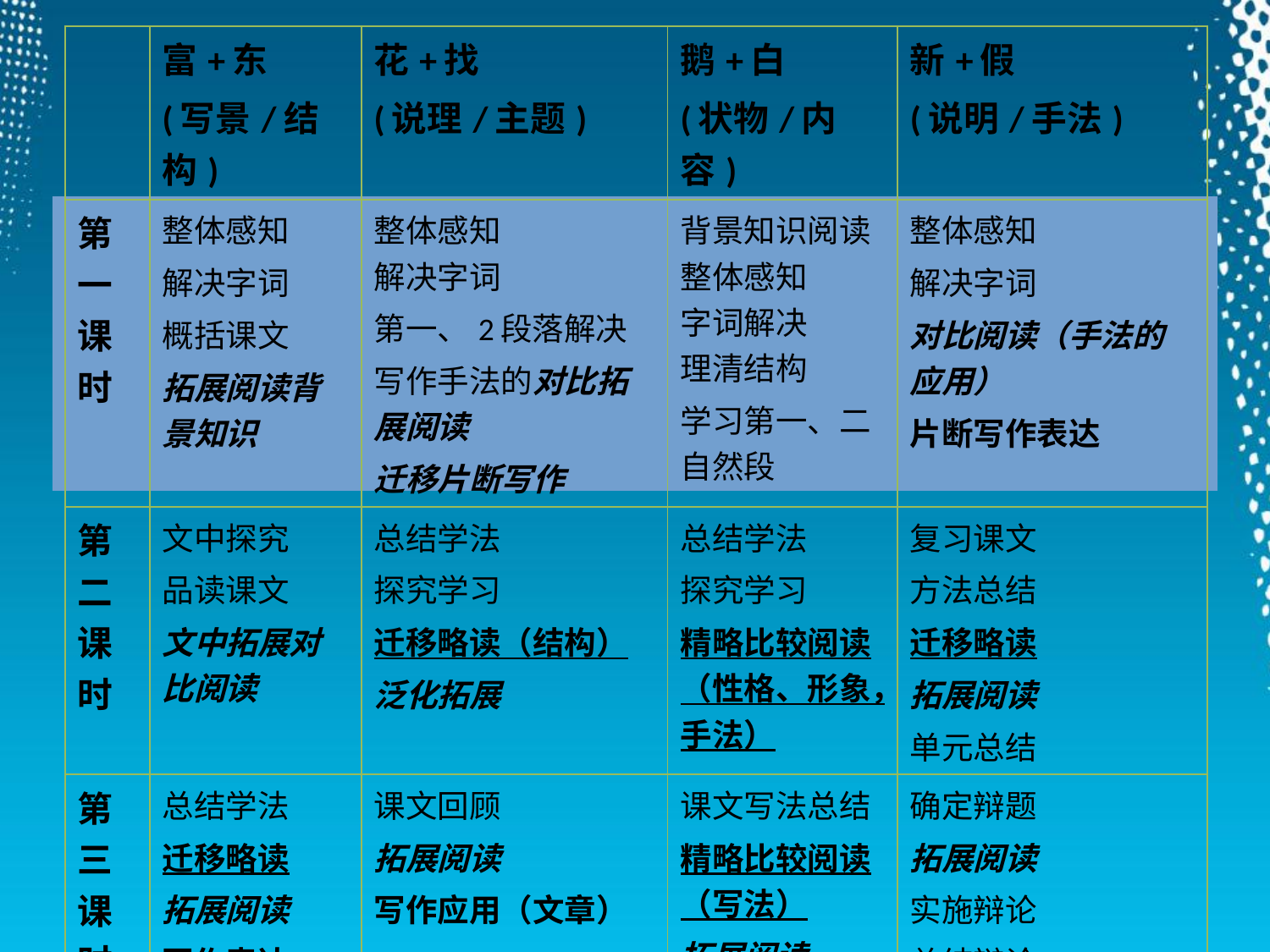

|  | 富+东 (写景/结构) | 花+找 (说理/主题) | 鹅+白 (状物/内容) | 新+假 (说明/手法) |
| --- | --- | --- | --- | --- |
| 第一课时 | 整体感知 解决字词 概括课文 拓展阅读背景知识 | 整体感知 解决字词 第一、2段落解决 写作手法的对比拓展阅读 迁移片断写作 | 背景知识阅读 整体感知 字词解决 理清结构 学习第一、二自然段 | 整体感知 解决字词 对比阅读（手法的应用） 片断写作表达 |
| 第二课时 | 文中探究 品读课文 文中拓展对比阅读 | 总结学法 探究学习 迁移略读（结构） 泛化拓展 | 总结学法 探究学习 精略比较阅读（性格、形象，手法） | 复习课文 方法总结 迁移略读 拓展阅读 单元总结 |
| 第三课时 | 总结学法 迁移略读 拓展阅读 写作表达 | 课文回顾 拓展阅读 写作应用（文章） | 课文写法总结 精略比较阅读（写法） 拓展阅读 片断写作 | 确定辩题 拓展阅读 实施辩论 总结辩论 |